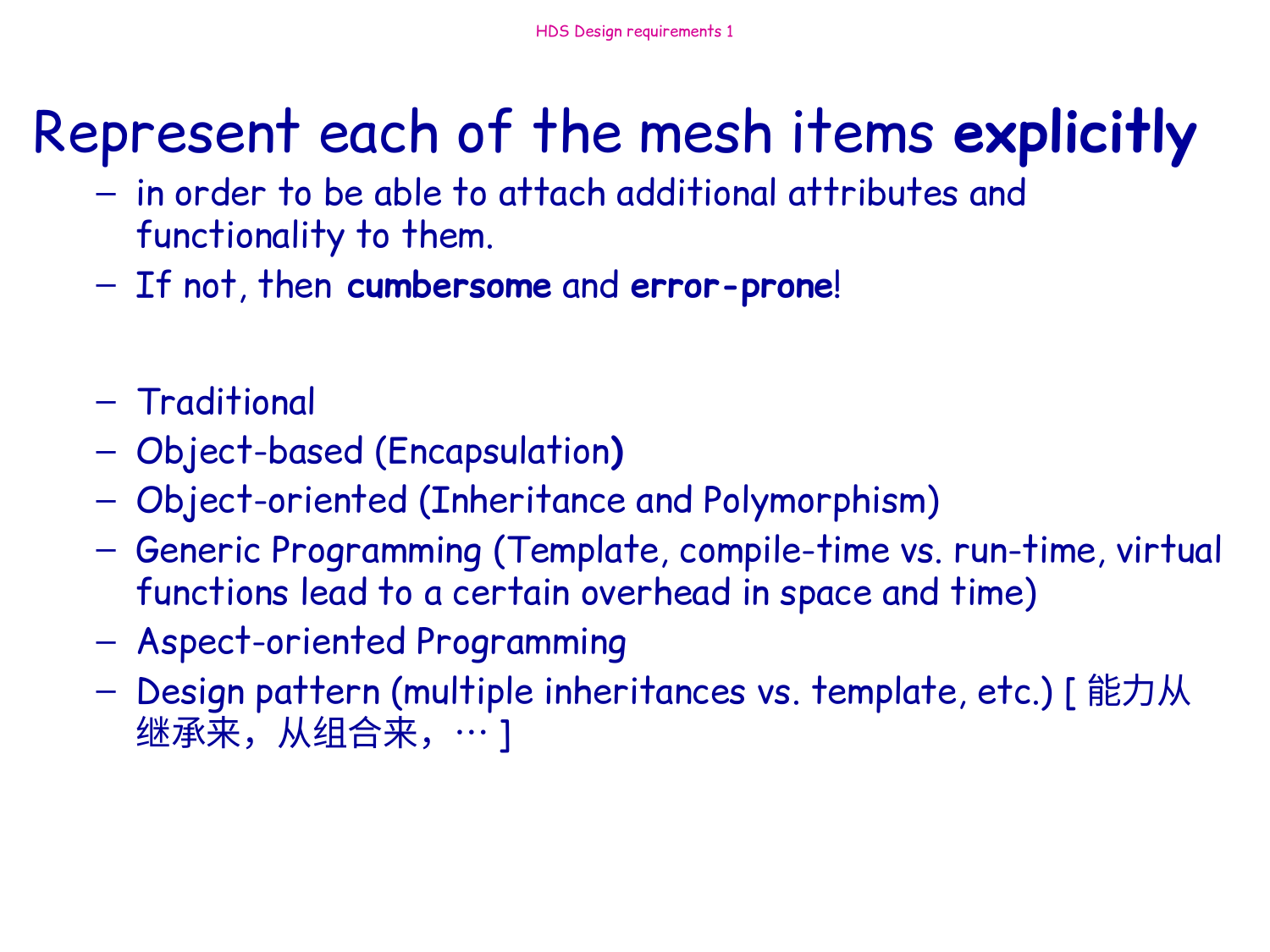

# HDS Design requirements 1
Represent each of the mesh items explicitly
in order to be able to attach additional attributes and functionality to them.
If not, then cumbersome and error-prone!

Traditional
Object-based (Encapsulation)
Object-oriented (Inheritance and Polymorphism)
Generic Programming (Template, compile-time vs. run-time, virtual functions lead to a certain overhead in space and time)
Aspect-oriented Programming
Design pattern (multiple inheritances vs. template, etc.) [能力从继承来，从组合来，…]